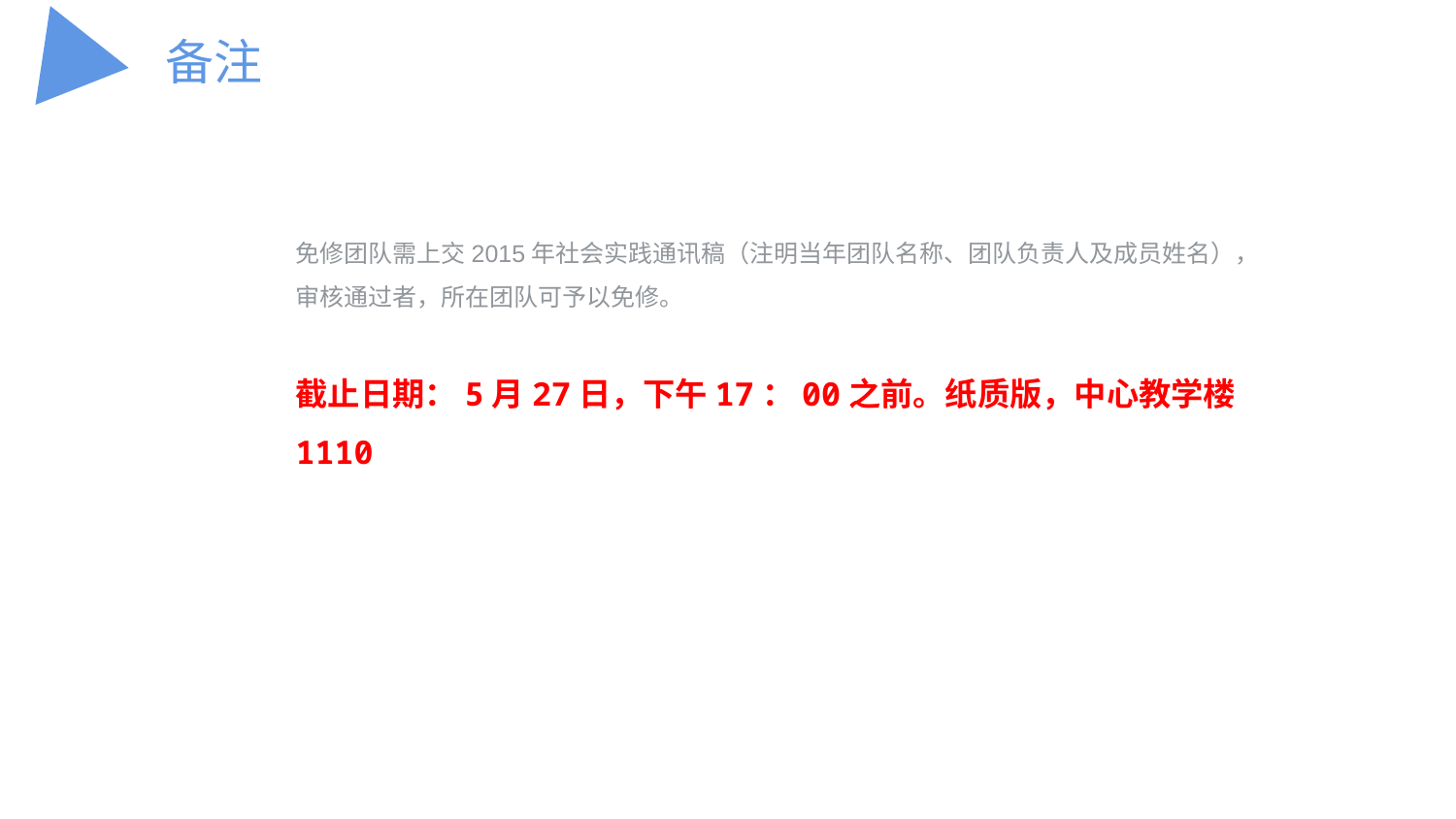

备注
免修团队需上交2015年社会实践通讯稿（注明当年团队名称、团队负责人及成员姓名），审核通过者，所在团队可予以免修。

截止日期：5月27日，下午17：00之前。纸质版，中心教学楼1110